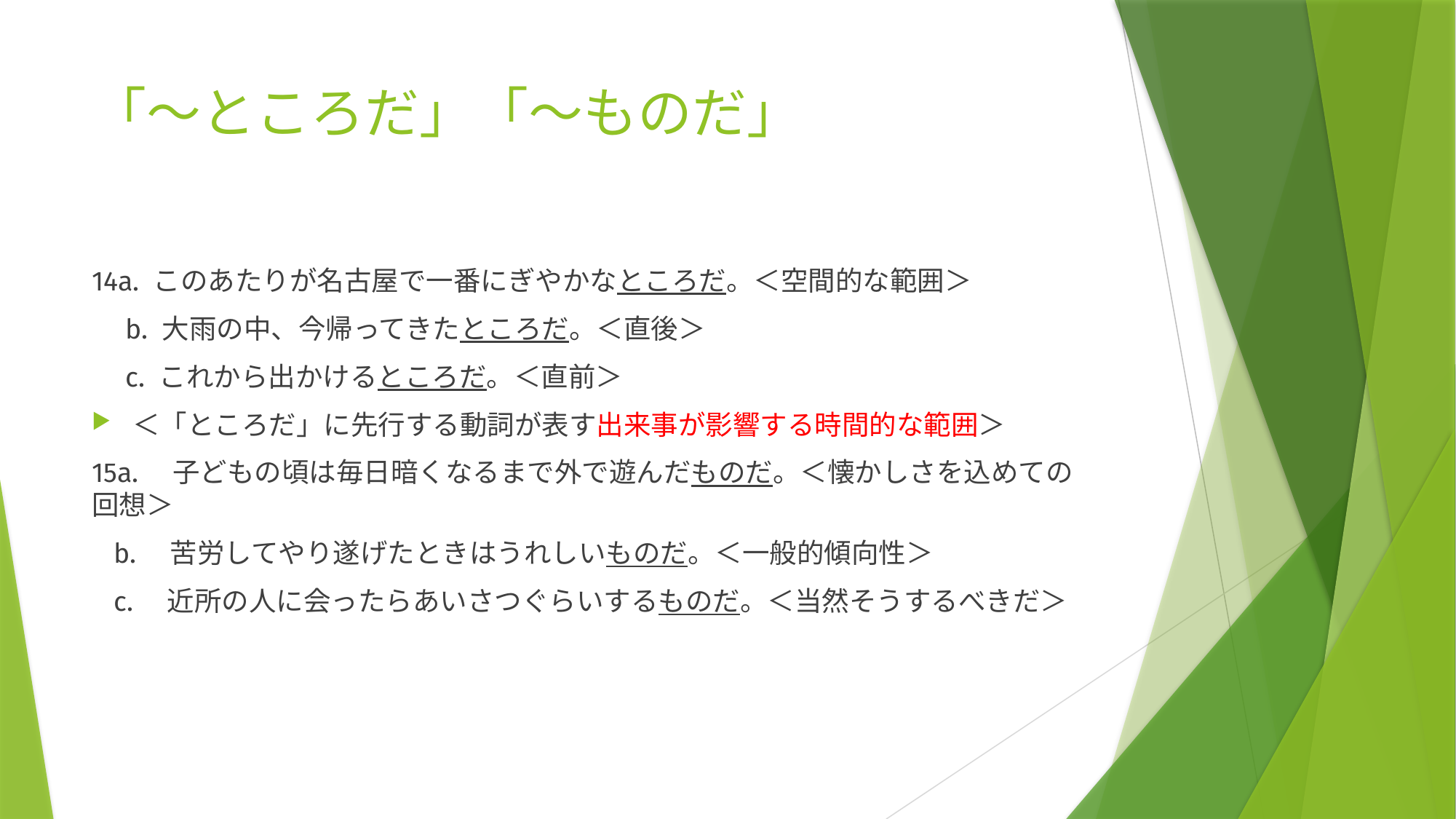

# 「～ところだ」「～ものだ」
14a. このあたりが名古屋で一番にぎやかなところだ。＜空間的な範囲＞
　b. 大雨の中、今帰ってきたところだ。＜直後＞
　c. これから出かけるところだ。＜直前＞
＜「ところだ」に先行する動詞が表す出来事が影響する時間的な範囲＞
15a.　子どもの頃は毎日暗くなるまで外で遊んだものだ。＜懐かしさを込めての回想＞
   b.　苦労してやり遂げたときはうれしいものだ。＜一般的傾向性＞
   c.　近所の人に会ったらあいさつぐらいするものだ。＜当然そうするべきだ＞